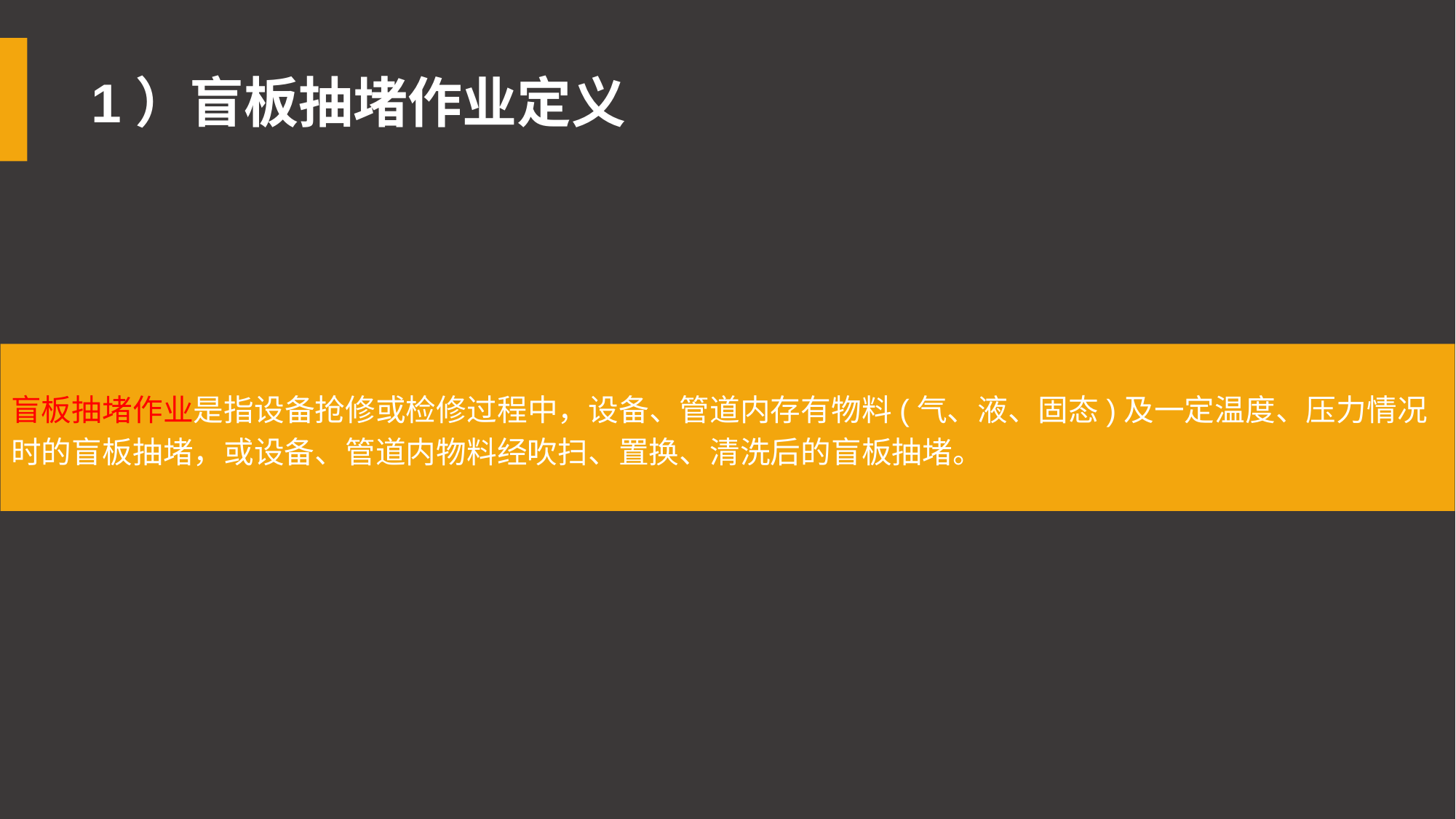

1）盲板抽堵作业定义
盲板抽堵作业是指设备抢修或检修过程中，设备、管道内存有物料(气、液、固态)及一定温度、压力情况时的盲板抽堵，或设备、管道内物料经吹扫、置换、清洗后的盲板抽堵。